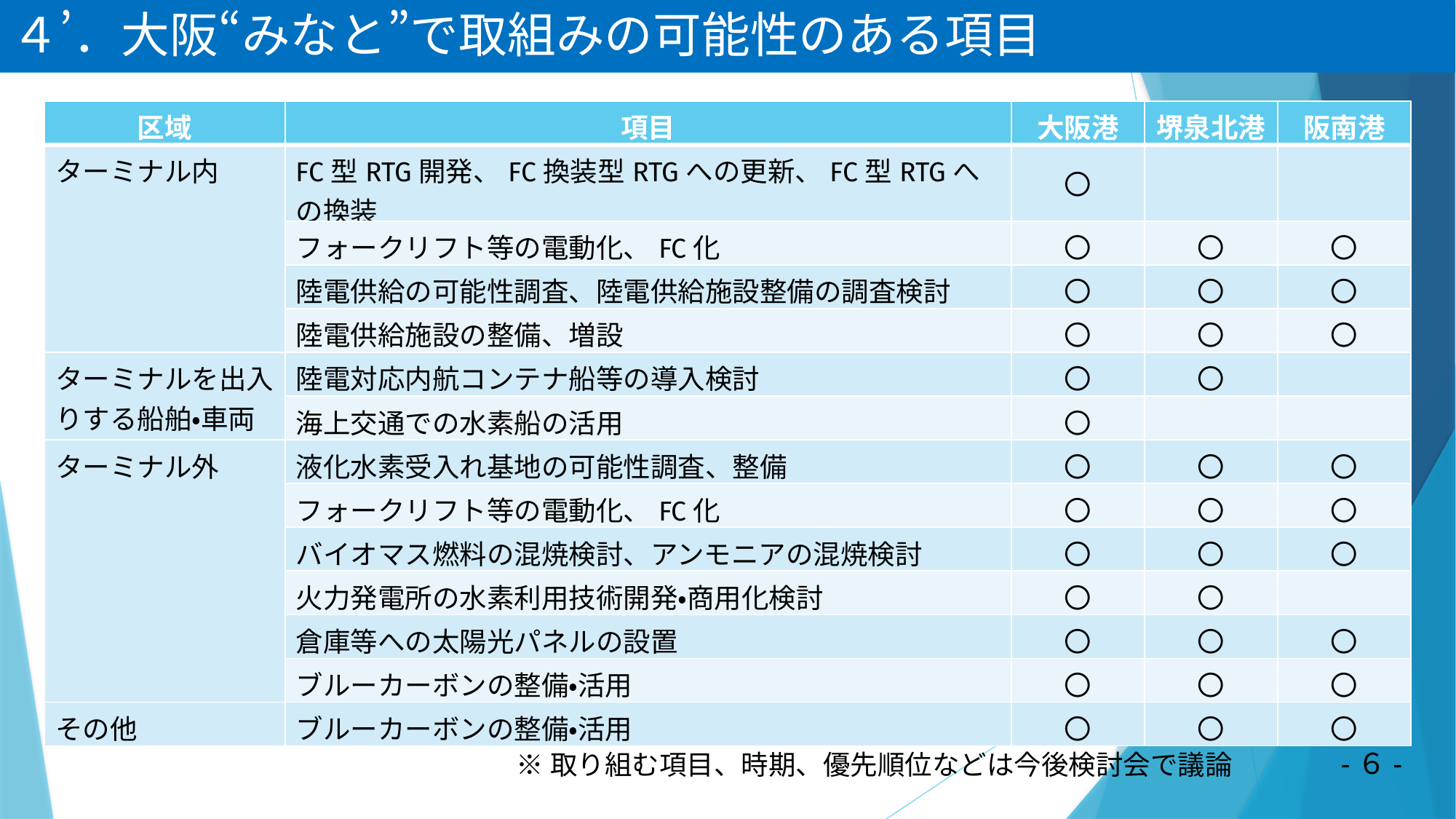

４’．大阪“みなと”で取組みの可能性のある項目

| 区域 | 項目 | 大阪港 | 堺泉北港 | 阪南港 |
| --- | --- | --- | --- | --- |
| ターミナル内 | FC型RTG開発、FC換装型RTGへの更新、FC型RTGへの換装 | 〇 |  |  |
|  | フォークリフト等の電動化、FC化 | 〇 | 〇 | 〇 |
|  | 陸電供給の可能性調査、陸電供給施設整備の調査検討 | 〇 | 〇 | 〇 |
|  | 陸電供給施設の整備、増設 | 〇 | 〇 | 〇 |
| ターミナルを出入りする船舶・車両 | 陸電対応内航コンテナ船等の導入検討 | 〇 | 〇 |  |
|  | 海上交通での水素船の活用 | 〇 |  |  |
| ターミナル外 | 液化水素受入れ基地の可能性調査、整備 | 〇 | 〇 | 〇 |
|  | フォークリフト等の電動化、FC化 | 〇 | 〇 | 〇 |
|  | バイオマス燃料の混焼検討、アンモニアの混焼検討 | 〇 | 〇 | 〇 |
|  | 火力発電所の水素利用技術開発・商用化検討 | 〇 | 〇 |  |
|  | 倉庫等への太陽光パネルの設置 | 〇 | 〇 | 〇 |
|  | ブルーカーボンの整備・活用 | 〇 | 〇 | 〇 |
| その他 | ブルーカーボンの整備・活用 | 〇 | 〇 | 〇 |
-６-
※取り組む項目、時期、優先順位などは今後検討会で議論